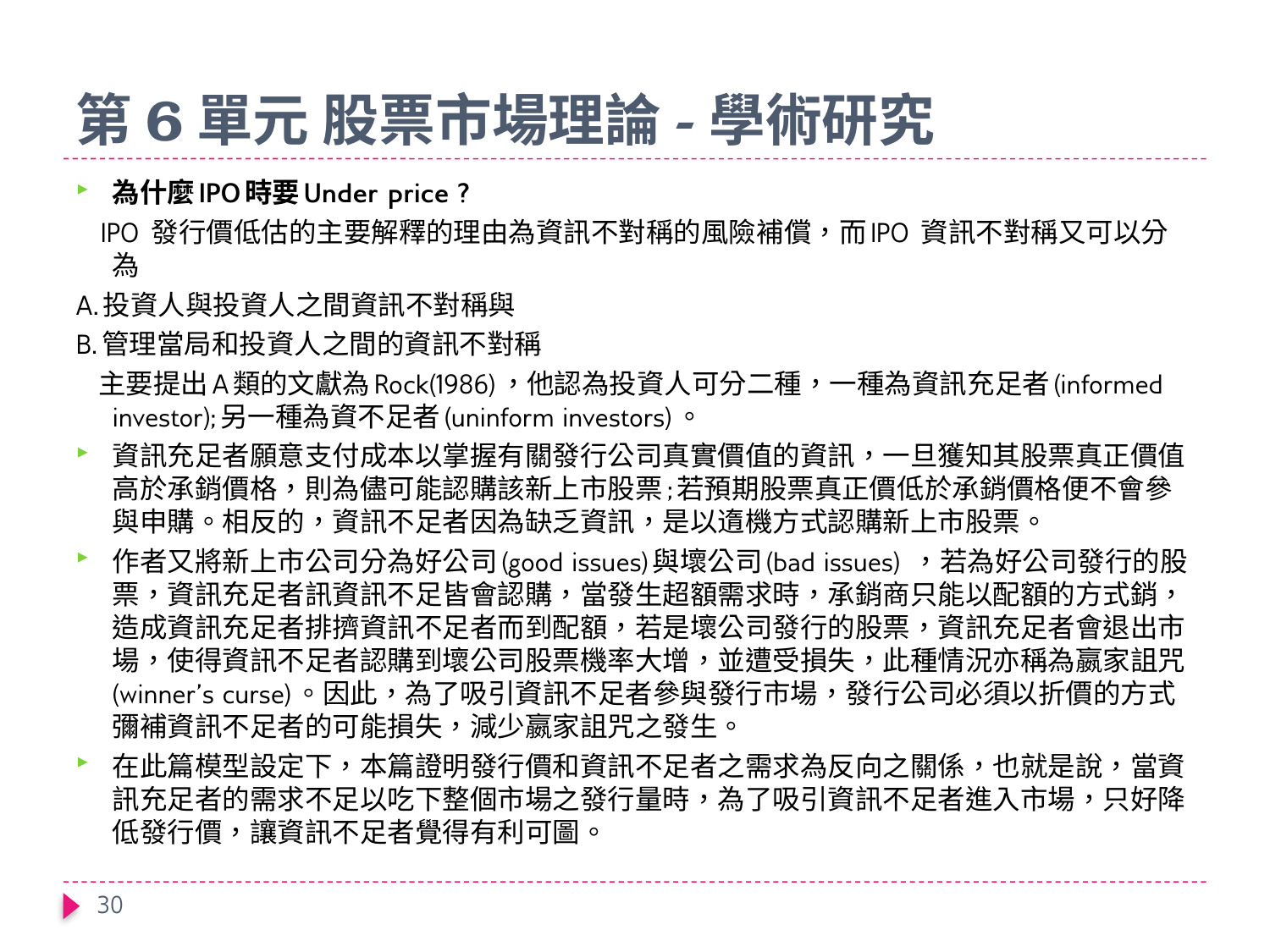

# 第6單元 股票市場理論-學術研究
為什麼IPO時要Under price ?
   IPO 發行價低估的主要解釋的理由為資訊不對稱的風險補償，而IPO 資訊不對稱又可以分為
A.投資人與投資人之間資訊不對稱與
B.管理當局和投資人之間的資訊不對稱
   主要提出A類的文獻為Rock(1986)，他認為投資人可分二種，一種為資訊充足者(informed investor);另一種為資不足者(uninform investors)。
資訊充足者願意支付成本以掌握有關發行公司真實價值的資訊，一旦獲知其股票真正價值高於承銷價格，則為儘可能認購該新上市股票;若預期股票真正價低於承銷價格便不會參與申購。相反的，資訊不足者因為缺乏資訊，是以遀機方式認購新上市股票。
作者又將新上市公司分為好公司(good issues)與壞公司(bad issues) ，若為好公司發行的股票，資訊充足者訊資訊不足皆會認購，當發生超額需求時，承銷商只能以配額的方式銷，造成資訊充足者排擠資訊不足者而到配額，若是壞公司發行的股票，資訊充足者會退出市場，使得資訊不足者認購到壞公司股票機率大增，並遭受損失，此種情況亦稱為嬴家詛咒(winner’s curse)。因此，為了吸引資訊不足者參與發行市場，發行公司必須以折價的方式彌補資訊不足者的可能損失，減少嬴家詛咒之發生。
在此篇模型設定下，本篇證明發行價和資訊不足者之需求為反向之關係，也就是說，當資訊充足者的需求不足以吃下整個市場之發行量時，為了吸引資訊不足者進入市場，只好降低發行價，讓資訊不足者覺得有利可圖。
30